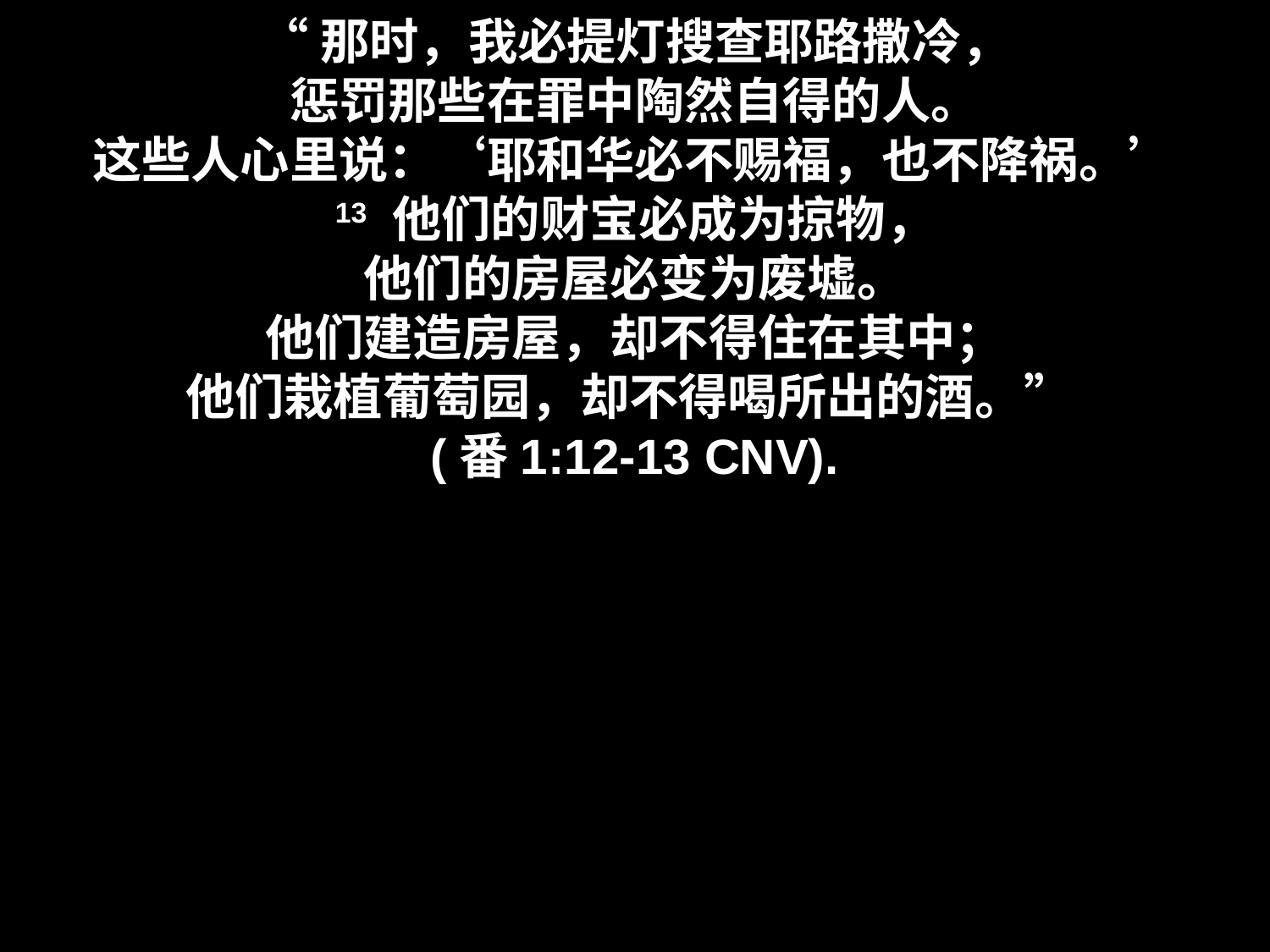

# “那时，我必提灯搜查耶路撒冷， 惩罚那些在罪中陶然自得的人。 这些人心里说：‘耶和华必不赐福，也不降祸。’ 13 他们的财宝必成为掠物， 他们的房屋必变为废墟。 他们建造房屋，却不得住在其中； 他们栽植葡萄园，却不得喝所出的酒。” (番1:12-13 CNV).